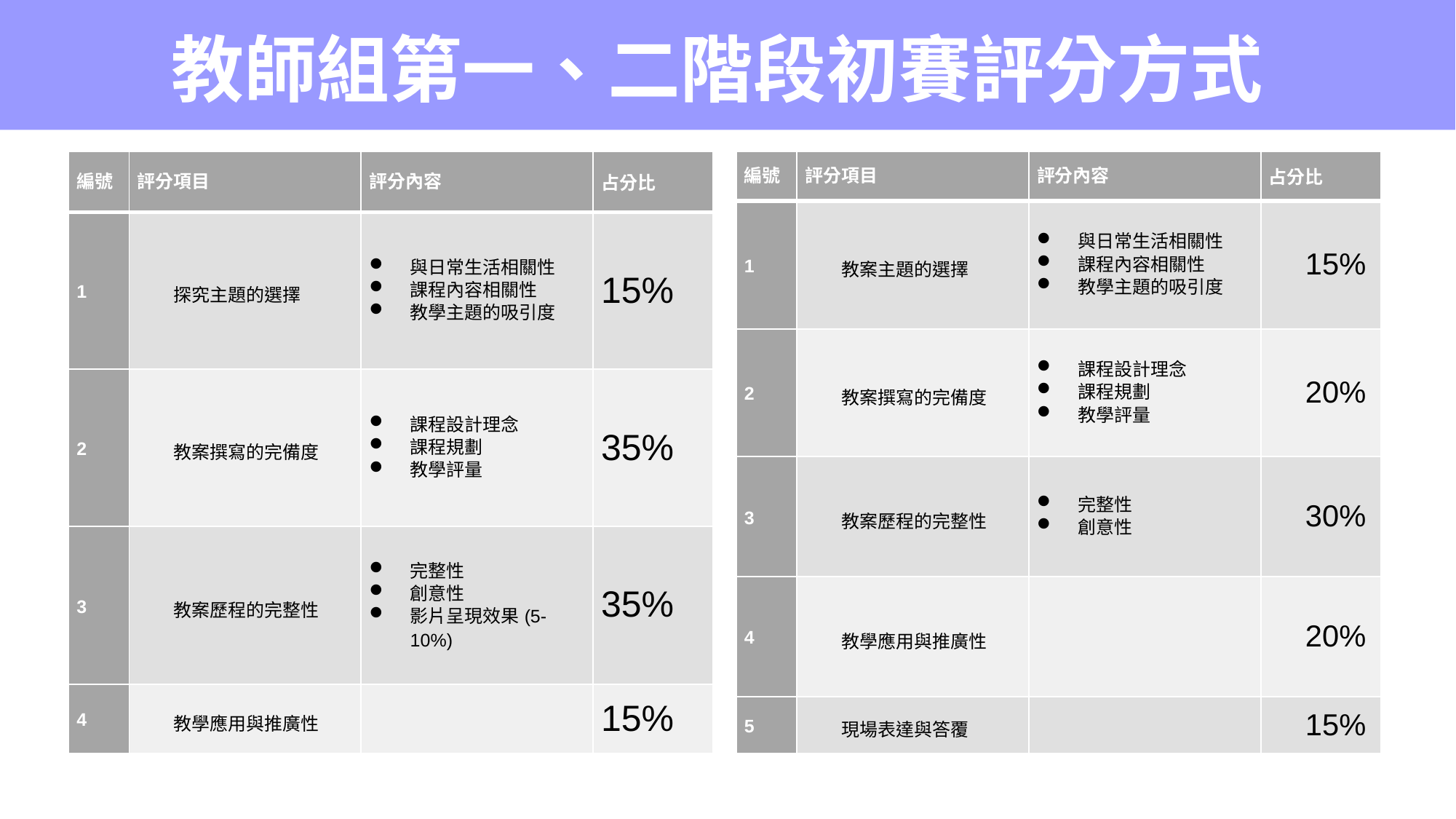

教師組第一、二階段初賽評分方式
| 編號 | 評分項目 | 評分內容 | 占分比 |
| --- | --- | --- | --- |
| 1 | 探究主題的選擇 | 與日常生活相關性 課程內容相關性 教學主題的吸引度 | 15% |
| 2 | 教案撰寫的完備度 | 課程設計理念 課程規劃 教學評量 | 35% |
| 3 | 教案歷程的完整性 | 完整性 創意性 影片呈現效果(5-10%) | 35% |
| 4 | 教學應用與推廣性 |  | 15% |
| 編號 | 評分項目 | 評分內容 | 占分比 |
| --- | --- | --- | --- |
| 1 | 教案主題的選擇 | 與日常生活相關性 課程內容相關性 教學主題的吸引度 | 15% |
| 2 | 教案撰寫的完備度 | 課程設計理念 課程規劃 教學評量 | 20% |
| 3 | 教案歷程的完整性 | 完整性 創意性 | 30% |
| 4 | 教學應用與推廣性 |  | 20% |
| 5 | 現場表達與答覆 |  | 15% |